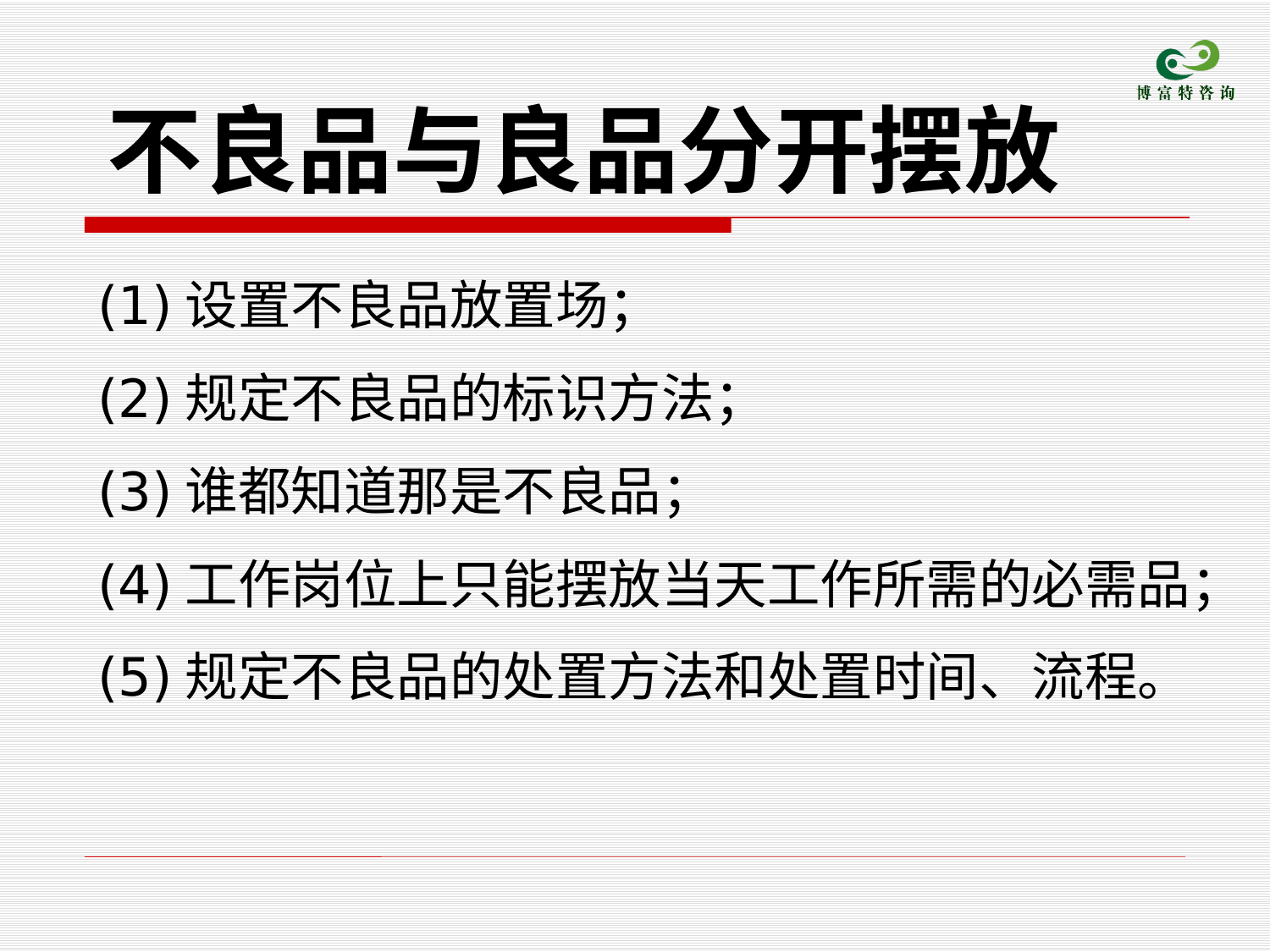

不良品与良品分开摆放
(1)设置不良品放置场；
(2)规定不良品的标识方法；
(3)谁都知道那是不良品；
(4)工作岗位上只能摆放当天工作所需的必需品；
(5)规定不良品的处置方法和处置时间、流程。
125